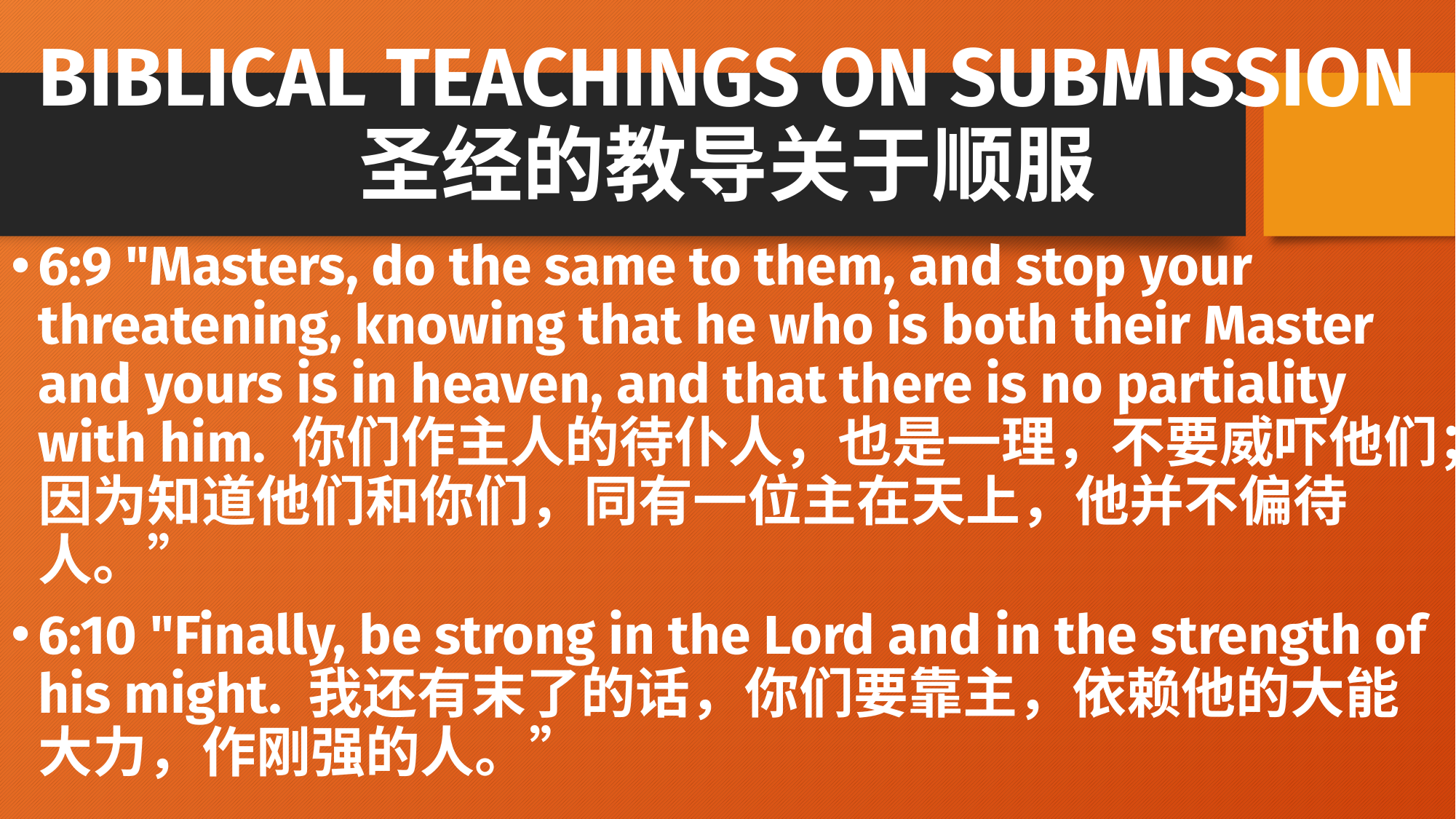

# BIBLICAL TEACHINGS ON SUBMISSION 圣经的教导关于顺服
6:9 "Masters, do the same to them, and stop your threatening, knowing that he who is both their Master and yours is in heaven, and that there is no partiality with him. 你们作主人的待仆人，也是一理，不要威吓他们；因为知道他们和你们，同有一位主在天上，他并不偏待人。”
6:10 "Finally, be strong in the Lord and in the strength of his might. 我还有末了的话，你们要靠主，依赖他的大能大力，作刚强的人。”